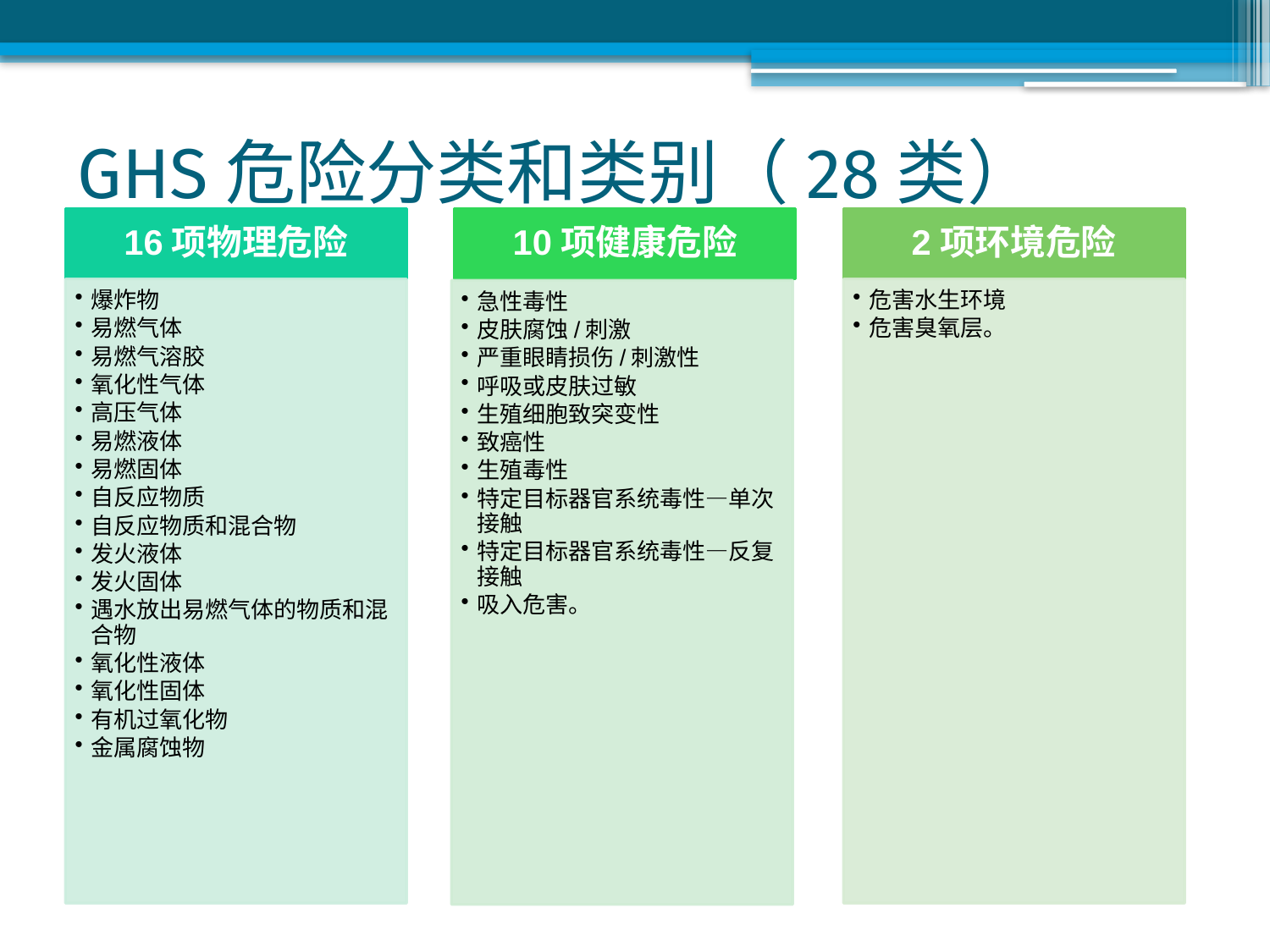

# GHS危险分类和类别（28类）
16项物理危险
爆炸物
易燃气体
易燃气溶胶
氧化性气体
高压气体
易燃液体
易燃固体
自反应物质
自反应物质和混合物
发火液体
发火固体
遇水放出易燃气体的物质和混合物
氧化性液体
氧化性固体
有机过氧化物
金属腐蚀物
10项健康危险
急性毒性
皮肤腐蚀/刺激
严重眼睛损伤/刺激性
呼吸或皮肤过敏
生殖细胞致突变性
致癌性
生殖毒性
特定目标器官系统毒性—单次接触
特定目标器官系统毒性—反复接触
吸入危害。
2项环境危险
危害水生环境
危害臭氧层。